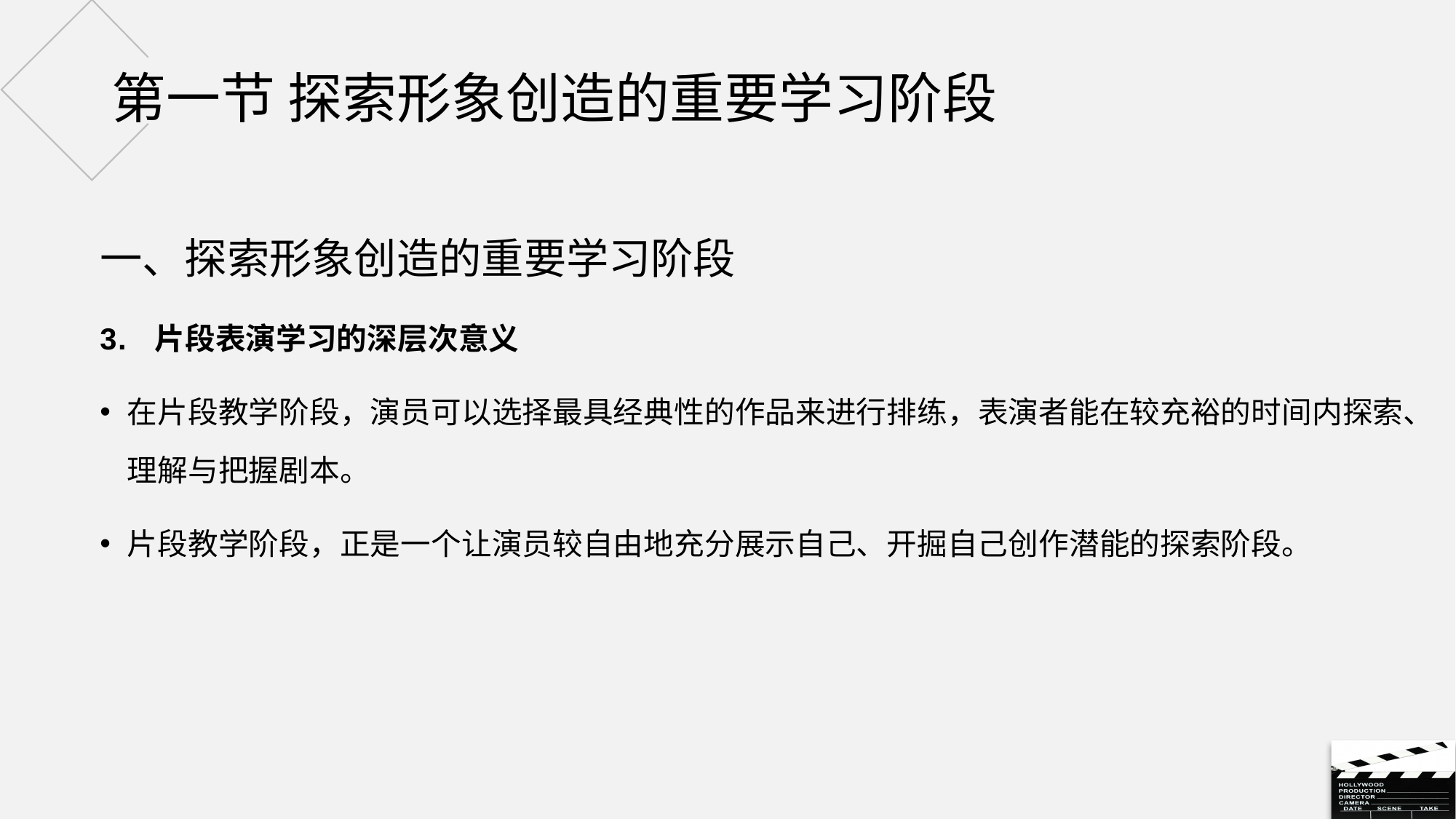

# 第一节 探索形象创造的重要学习阶段
一、探索形象创造的重要学习阶段
片段表演学习的深层次意义
在片段教学阶段，演员可以选择最具经典性的作品来进行排练，表演者能在较充裕的时间内探索、理解与把握剧本。
片段教学阶段，正是一个让演员较自由地充分展示自己、开掘自己创作潜能的探索阶段。